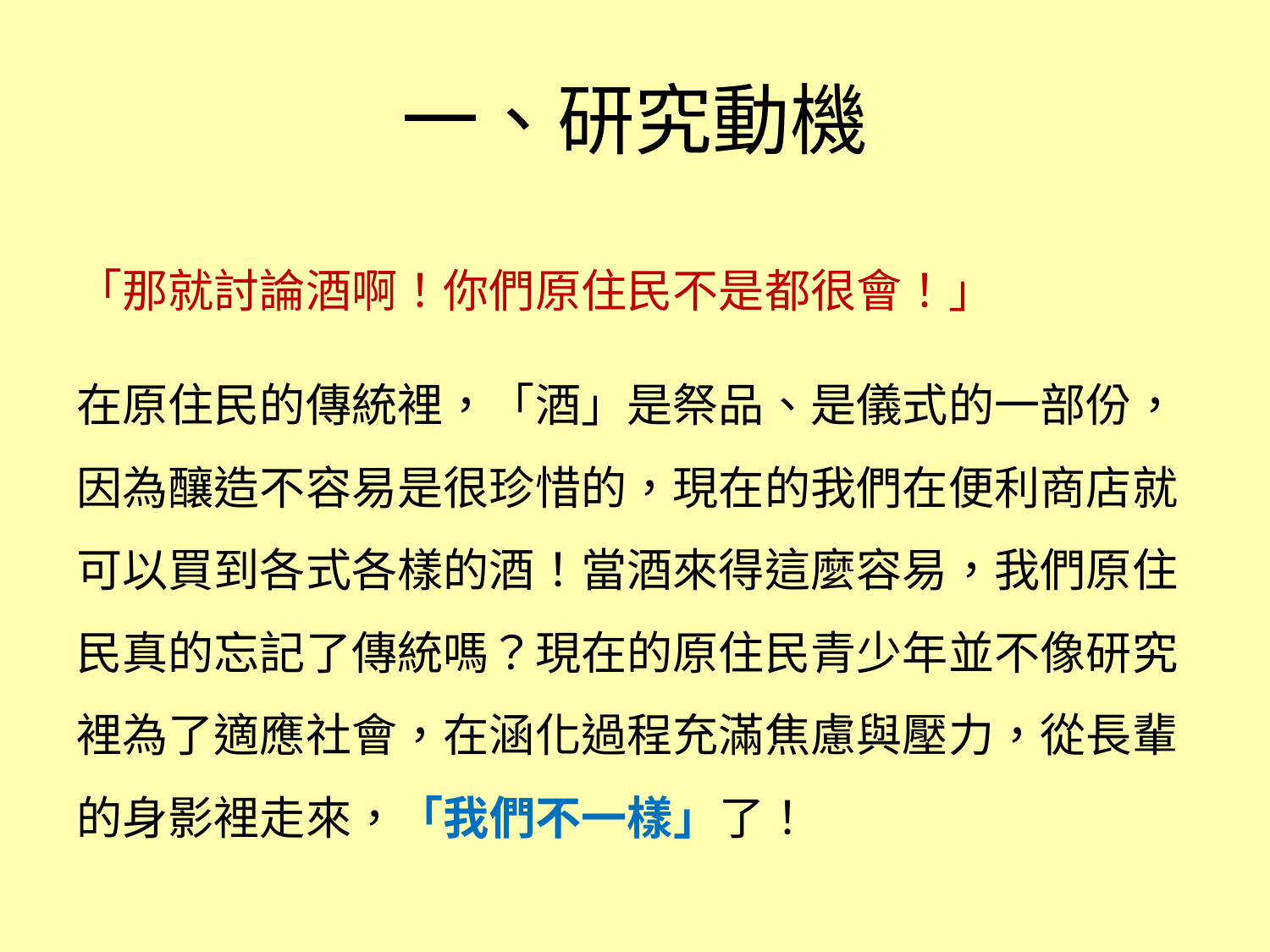

# 一、研究動機
「那就討論酒啊！你們原住民不是都很會！」
在原住民的傳統裡，「酒」是祭品、是儀式的一部份，因為釀造不容易是很珍惜的，現在的我們在便利商店就可以買到各式各樣的酒！當酒來得這麼容易，我們原住民真的忘記了傳統嗎？現在的原住民青少年並不像研究裡為了適應社會，在涵化過程充滿焦慮與壓力，從長輩的身影裡走來，「我們不一樣」了！